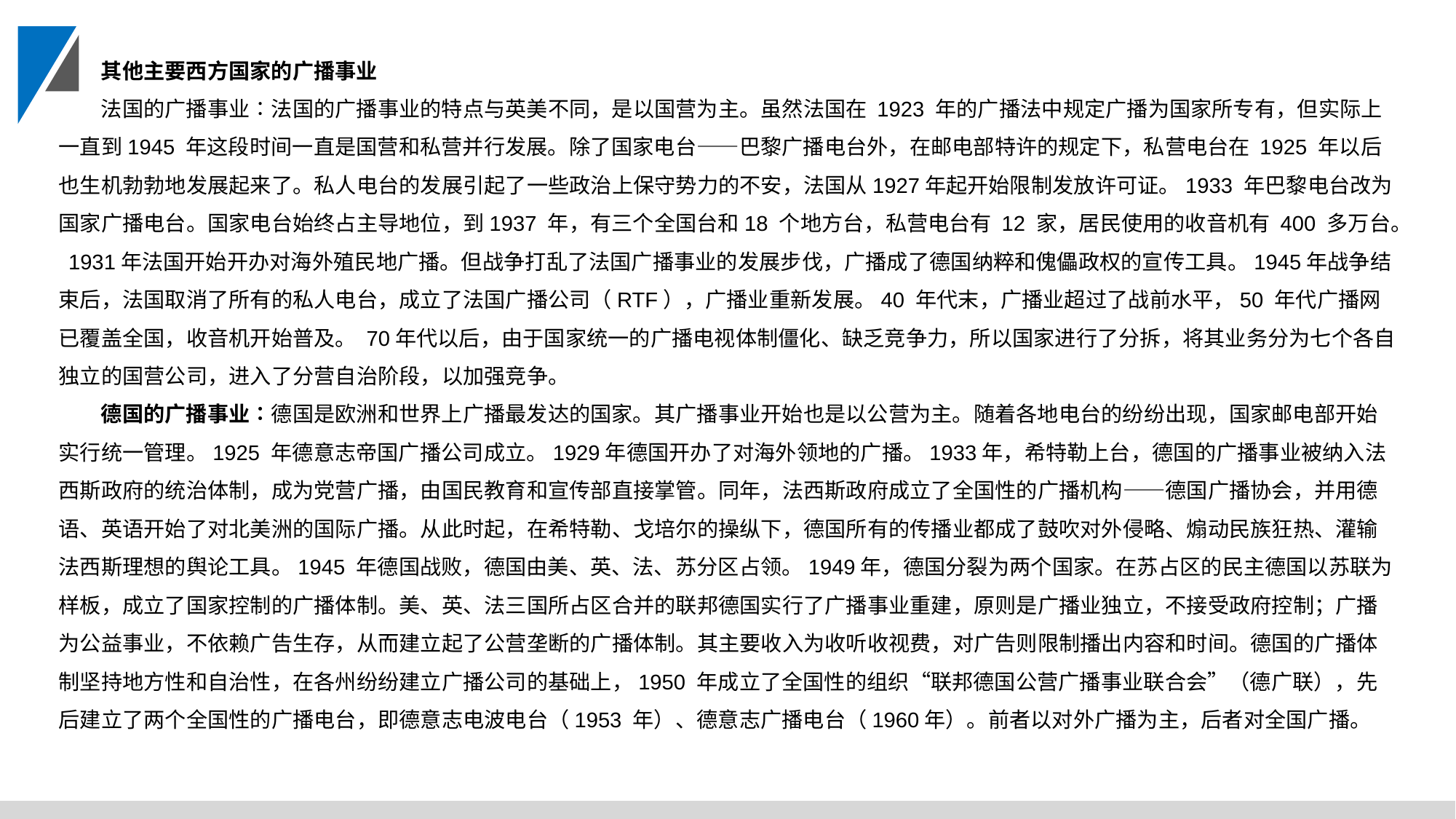

其他主要西方国家的广播事业
法国的广播事业∶法国的广播事业的特点与英美不同，是以国营为主。虽然法国在 1923 年的广播法中规定广播为国家所专有，但实际上一直到1945 年这段时间一直是国营和私营并行发展。除了国家电台——巴黎广播电台外，在邮电部特许的规定下，私营电台在 1925 年以后也生机勃勃地发展起来了。私人电台的发展引起了一些政治上保守势力的不安，法国从1927年起开始限制发放许可证。1933 年巴黎电台改为国家广播电台。国家电台始终占主导地位，到1937 年，有三个全国台和18 个地方台，私营电台有 12 家，居民使用的收音机有 400 多万台。 1931年法国开始开办对海外殖民地广播。但战争打乱了法国广播事业的发展步伐，广播成了德国纳粹和傀儡政权的宣传工具。1945年战争结束后，法国取消了所有的私人电台，成立了法国广播公司（RTF），广播业重新发展。40 年代末，广播业超过了战前水平，50 年代广播网已覆盖全国，收音机开始普及。 70年代以后，由于国家统一的广播电视体制僵化、缺乏竞争力，所以国家进行了分拆，将其业务分为七个各自独立的国营公司，进入了分营自治阶段，以加强竞争。
德国的广播事业∶德国是欧洲和世界上广播最发达的国家。其广播事业开始也是以公营为主。随着各地电台的纷纷出现，国家邮电部开始实行统一管理。1925 年德意志帝国广播公司成立。1929年德国开办了对海外领地的广播。1933年，希特勒上台，德国的广播事业被纳入法西斯政府的统治体制，成为党营广播，由国民教育和宣传部直接掌管。同年，法西斯政府成立了全国性的广播机构——德国广播协会，并用德语、英语开始了对北美洲的国际广播。从此时起，在希特勒、戈培尔的操纵下，德国所有的传播业都成了鼓吹对外侵略、煽动民族狂热、灌输法西斯理想的舆论工具。1945 年德国战败，德国由美、英、法、苏分区占领。1949年，德国分裂为两个国家。在苏占区的民主德国以苏联为样板，成立了国家控制的广播体制。美、英、法三国所占区合并的联邦德国实行了广播事业重建，原则是广播业独立，不接受政府控制；广播为公益事业，不依赖广告生存，从而建立起了公营垄断的广播体制。其主要收入为收听收视费，对广告则限制播出内容和时间。德国的广播体制坚持地方性和自治性，在各州纷纷建立广播公司的基础上，1950 年成立了全国性的组织“联邦德国公营广播事业联合会”（德广联），先后建立了两个全国性的广播电台，即德意志电波电台（1953 年）、德意志广播电台（1960年）。前者以对外广播为主，后者对全国广播。